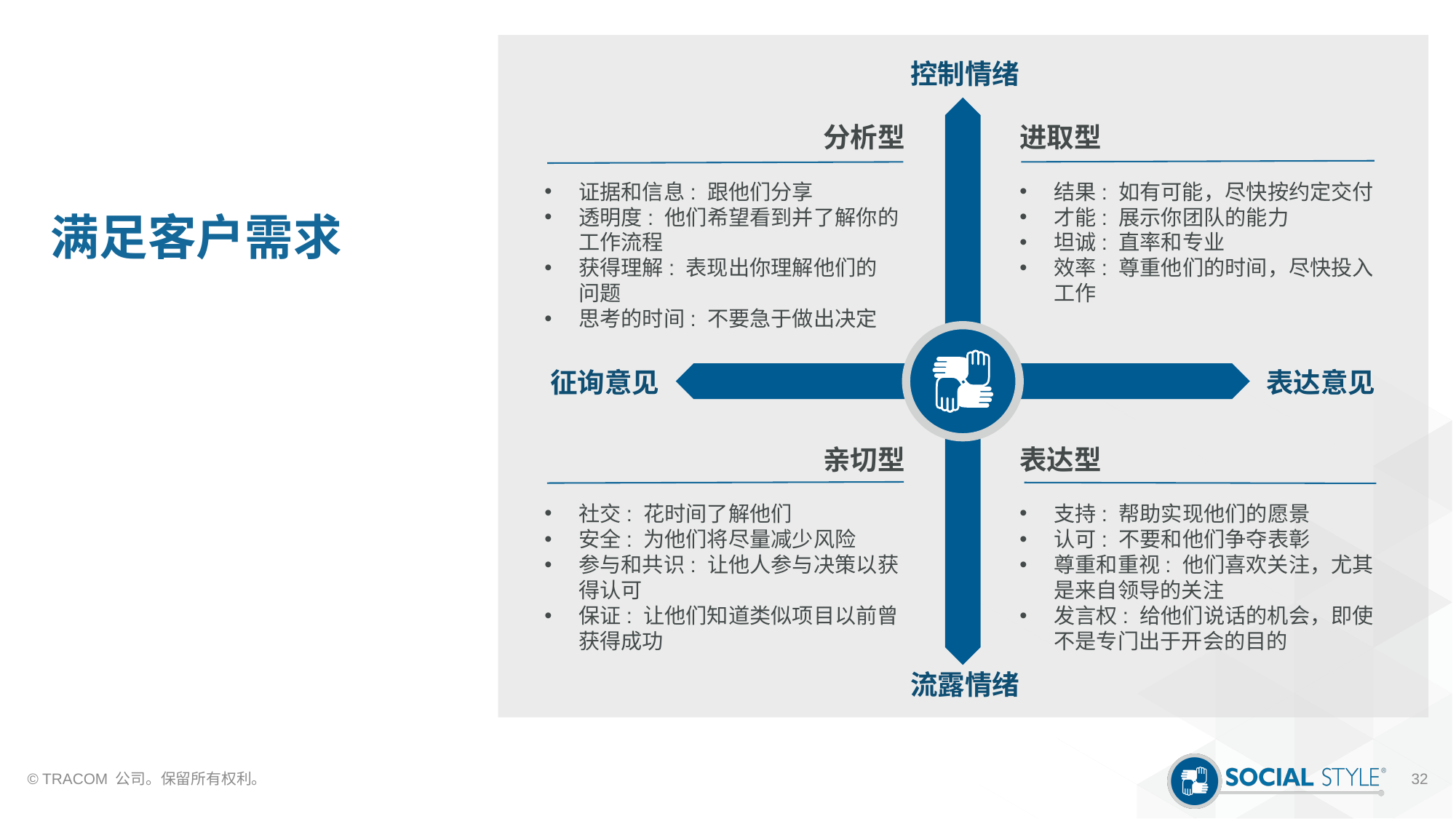

控制情绪

分析型
证据和信息: 跟他们分享
透明度: 他们希望看到并了解你的工作流程
获得理解: 表现出你理解他们的
问题
思考的时间: 不要急于做出决定

进取型
结果: 如有可能，尽快按约定交付
才能: 展示你团队的能力
坦诚: 直率和专业
效率: 尊重他们的时间，尽快投入工作
# 满足客户需求
表达意见
征询意见
亲切型

社交: 花时间了解他们
安全: 为他们将尽量减少风险
参与和共识: 让他人参与决策以获得认可
保证: 让他们知道类似项目以前曾获得成功

表达型

支持: 帮助实现他们的愿景
认可: 不要和他们争夺表彰
尊重和重视: 他们喜欢关注，尤其是来自领导的关注
发言权: 给他们说话的机会，即使不是专门出于开会的目的
流露情绪
© TRACOM 公司。保留所有权利。
32